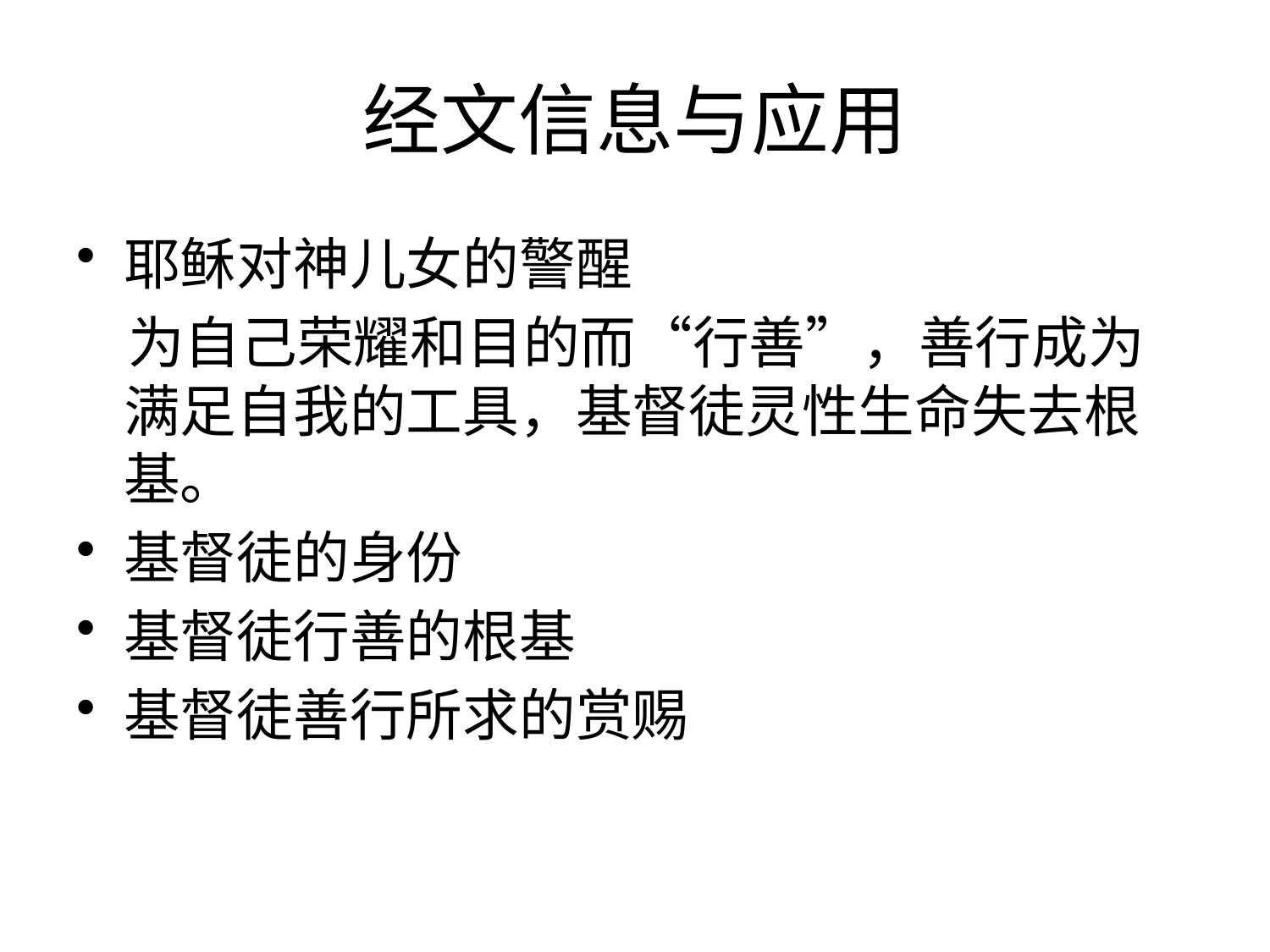

# 经文信息与应用
耶稣对神儿女的警醒
   为自己荣耀和目的而“行善”，善行成为满足自我的工具，基督徒灵性生命失去根基。
基督徒的身份
基督徒行善的根基
基督徒善行所求的赏赐